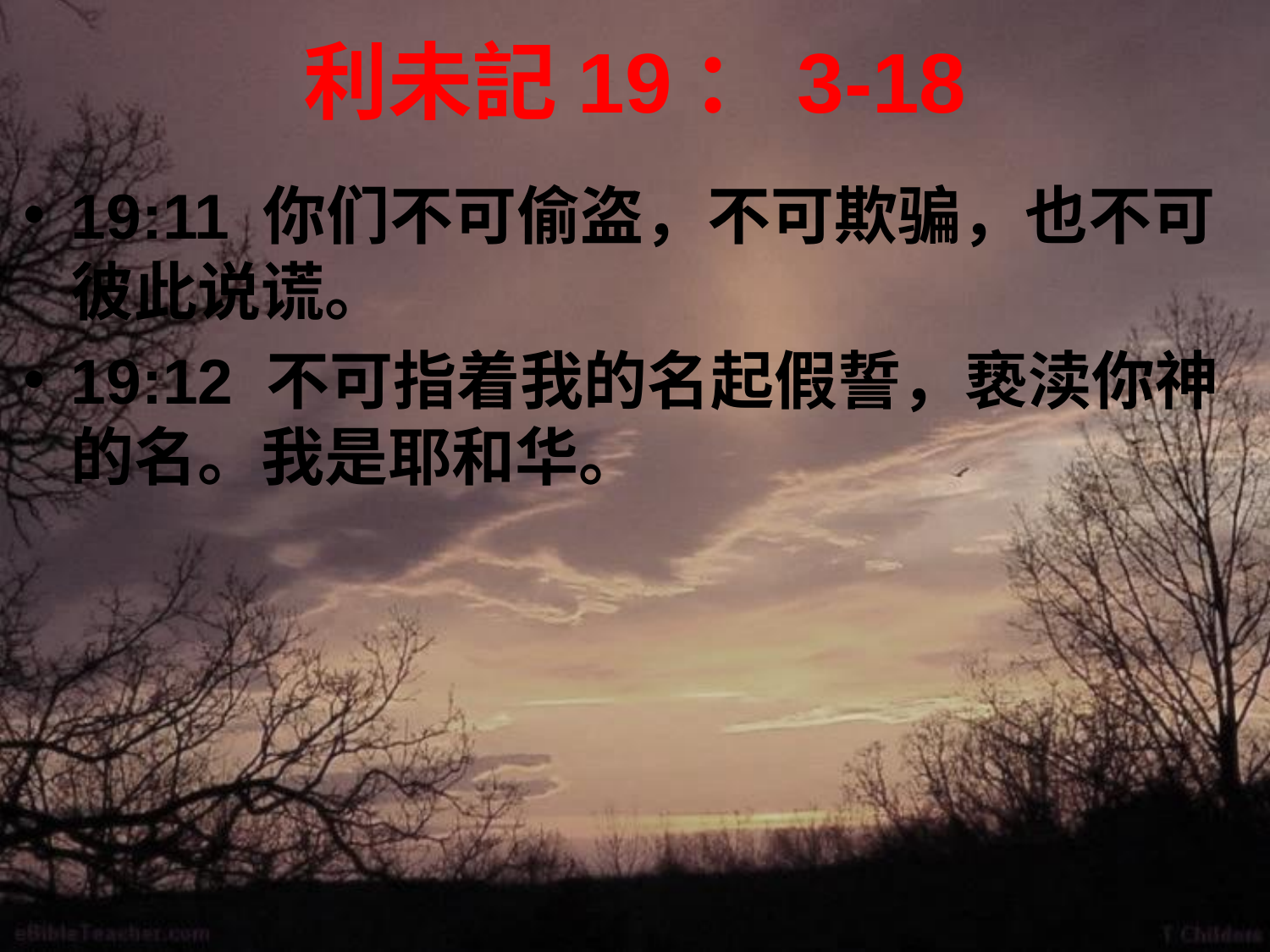

# 利未記19：3-18
19:11 你们不可偷盗，不可欺骗，也不可彼此说谎。
19:12 不可指着我的名起假誓，亵渎你神的名。我是耶和华。